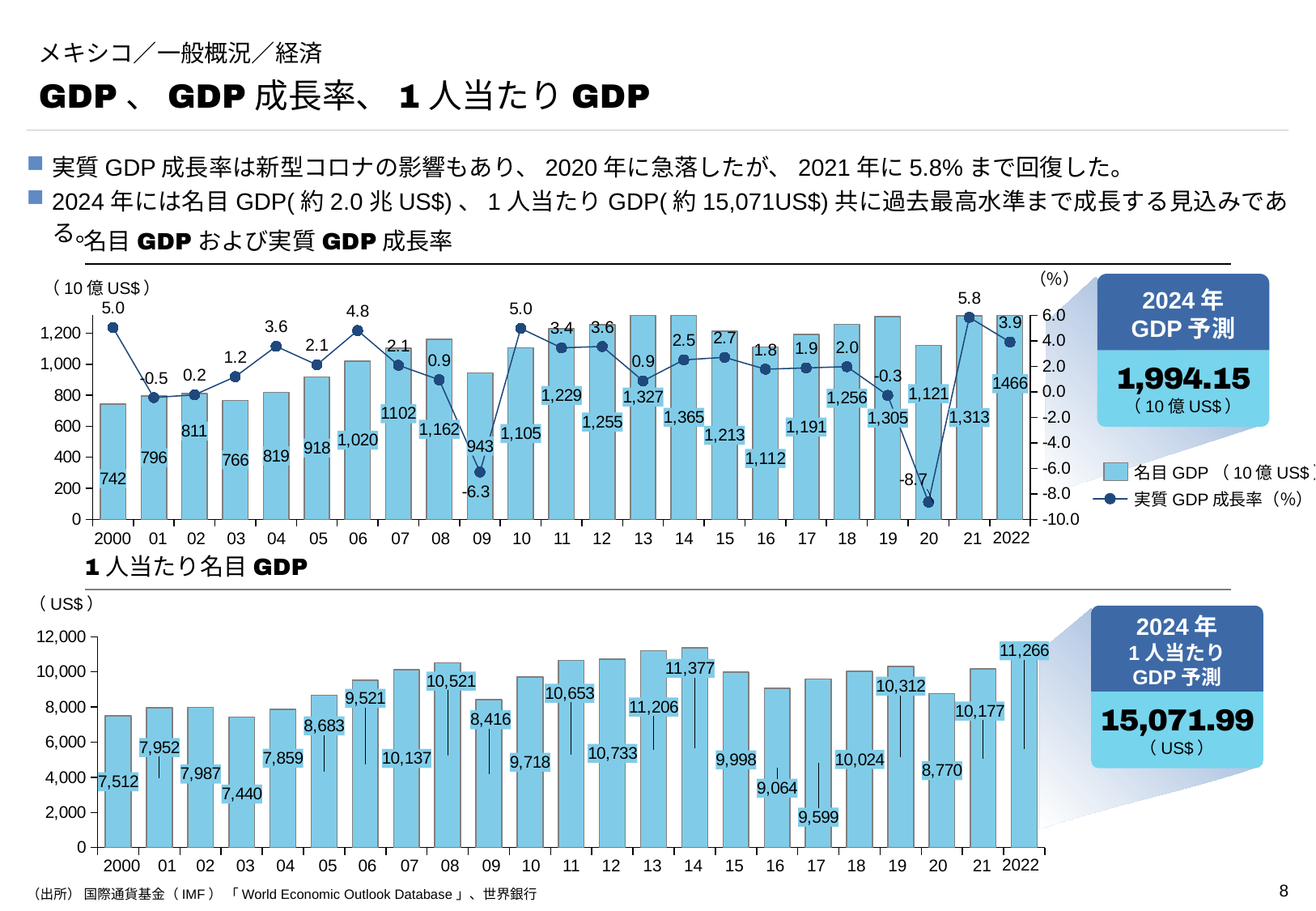

# メキシコ／一般概況／経済
GDP、GDP成長率、1人当たりGDP
実質GDP成長率は新型コロナの影響もあり、2020年に急落したが、2021年に5.8%まで回復した。
2024年には名目GDP(約2.0兆US$)、1人当たりGDP(約15,071US$)共に過去最高水準まで成長する見込みである。
名目GDPおよび実質GDP成長率
（％）
2024年
GDP予測

（10億US$）

### Chart

| Category |  |  |
|---|---|---|
1,994.15
（10億US$）
名目GDP（10億US$）

実質GDP成長率（％）

2022
06
2000
03
01
02
04
05
07
08
09
10
11
12
13
14
15
16
17
18
19
20
21
1人当たり名目GDP
（US$）
2024年
1人当たり
GDP予測

### Chart

| Category |  |
|---|---|
15,071.99
（US$）
2022
06
2000
03
01
02
04
05
07
08
09
10
11
12
13
14
15
16
17
18
19
20
21
（出所） 国際通貨基金（IMF） 「World Economic Outlook Database」、世界銀行